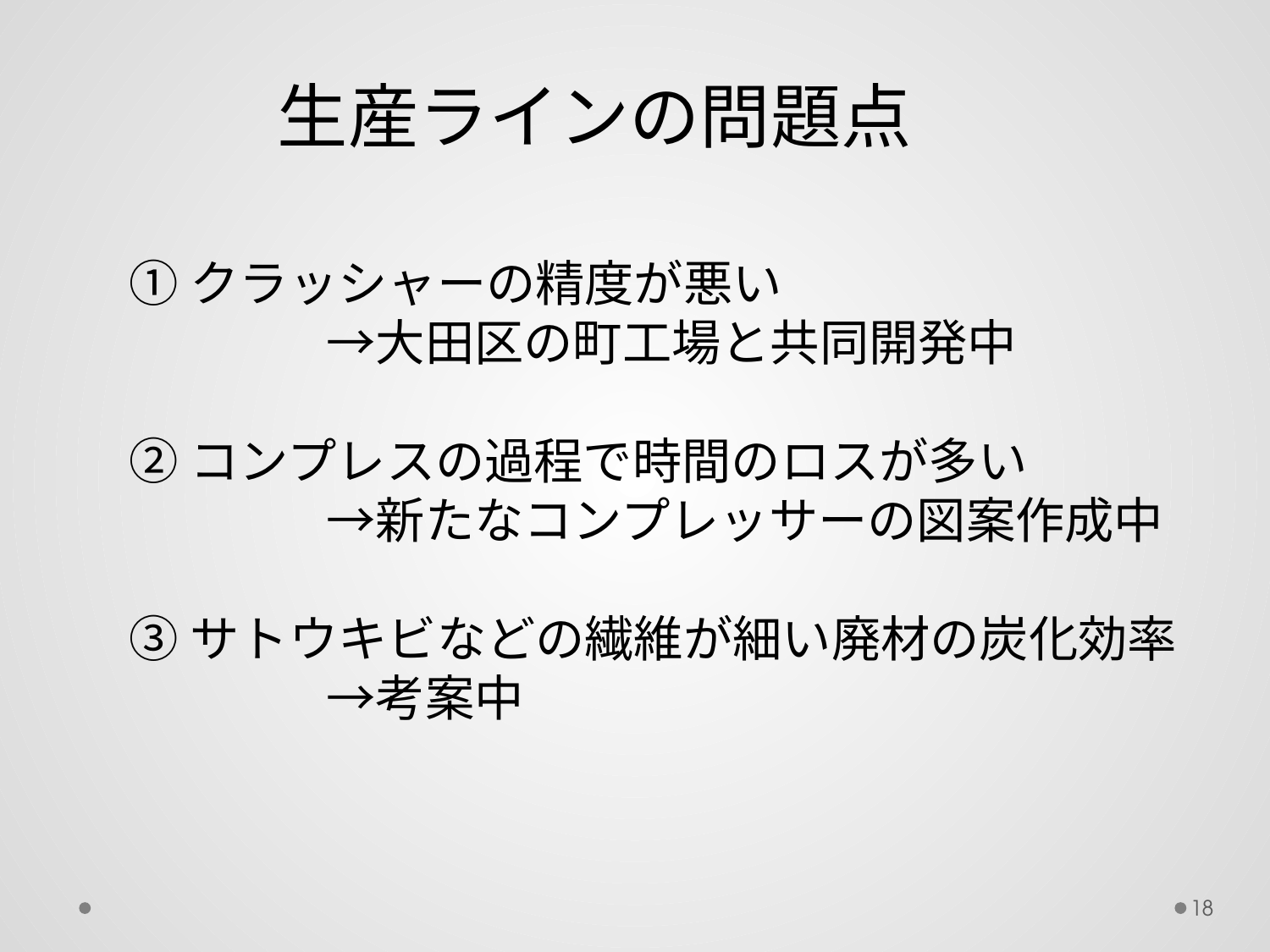

生産ラインの問題点
①クラッシャーの精度が悪い
　　　　→大田区の町工場と共同開発中

②コンプレスの過程で時間のロスが多い
　　　　→新たなコンプレッサーの図案作成中

③サトウキビなどの繊維が細い廃材の炭化効率
　　　　→考案中
18